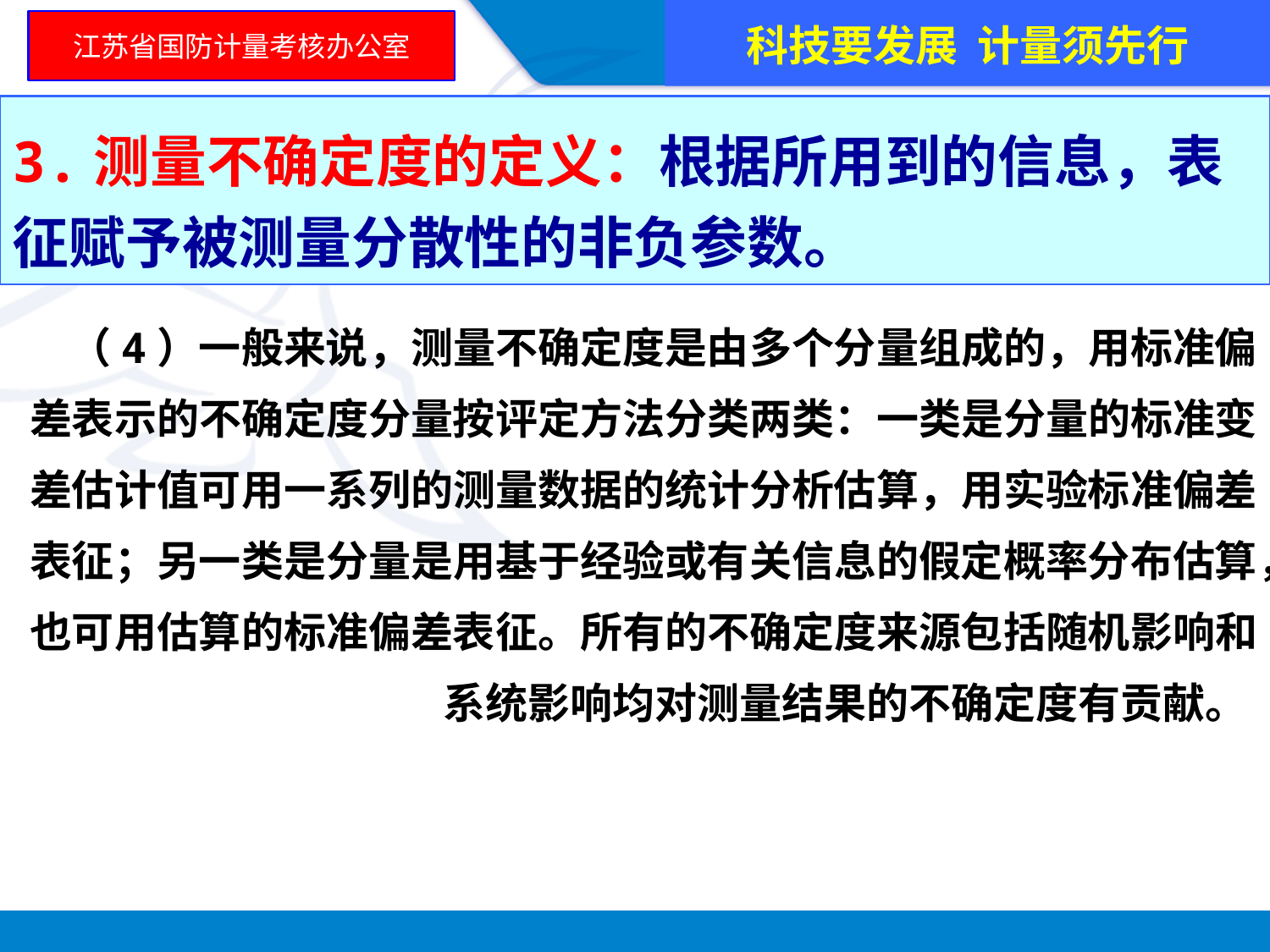

科技要发展  计量须先行
江苏省国防计量考核办公室
3.测量不确定度的定义：根据所用到的信息，表征赋予被测量分散性的非负参数。

（4）一般来说，测量不确定度是由多个分量组成的，用标准偏差表示的不确定度分量按评定方法分类两类：一类是分量的标准变差估计值可用一系列的测量数据的统计分析估算，用实验标准偏差表征；另一类是分量是用基于经验或有关信息的假定概率分布估算，也可用估算的标准偏差表征。所有的不确定度来源包括随机影响和系统影响均对测量结果的不确定度有贡献。